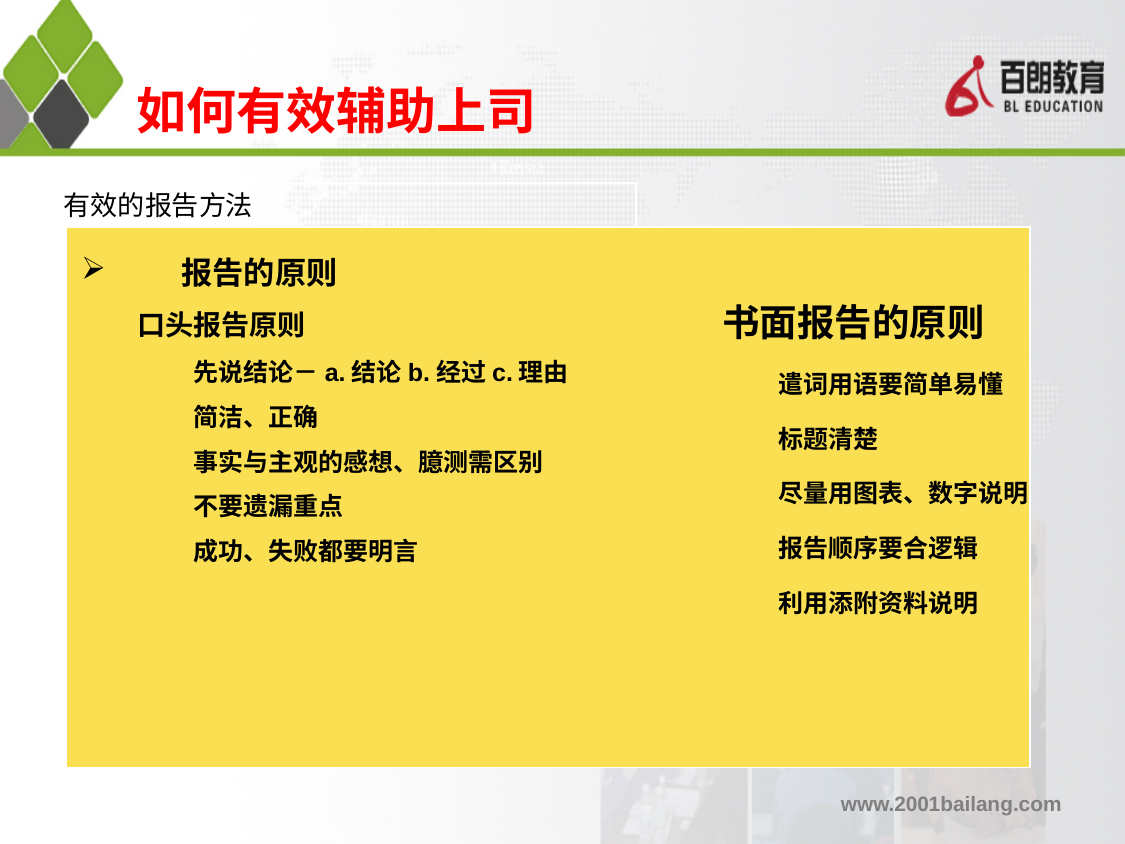

如何有效辅助上司
 有效的报告方法
报告的原则
口头报告原则
先说结论－a.结论b.经过c.理由
简洁、正确
事实与主观的感想、臆测需区别
不要遗漏重点
成功、失败都要明言

书面报告的原则
遣词用语要简单易懂
标题清楚
尽量用图表、数字说明
报告顺序要合逻辑
利用添附资料说明